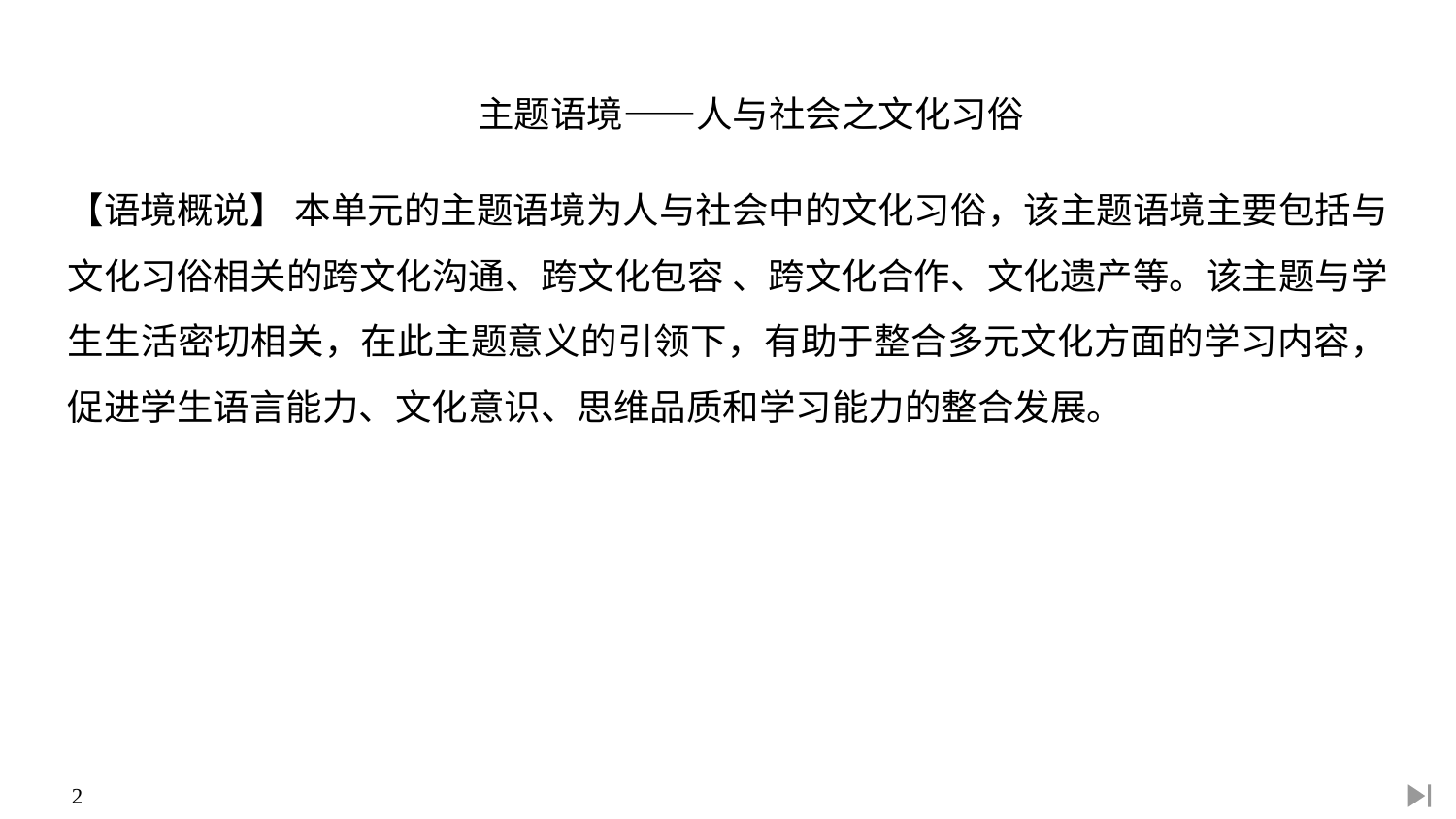

主题语境——人与社会之文化习俗
【语境概说】 本单元的主题语境为人与社会中的文化习俗，该主题语境主要包括与文化习俗相关的跨文化沟通、跨文化包容 、跨文化合作、文化遗产等。该主题与学生生活密切相关，在此主题意义的引领下，有助于整合多元文化方面的学习内容，促进学生语言能力、文化意识、思维品质和学习能力的整合发展。